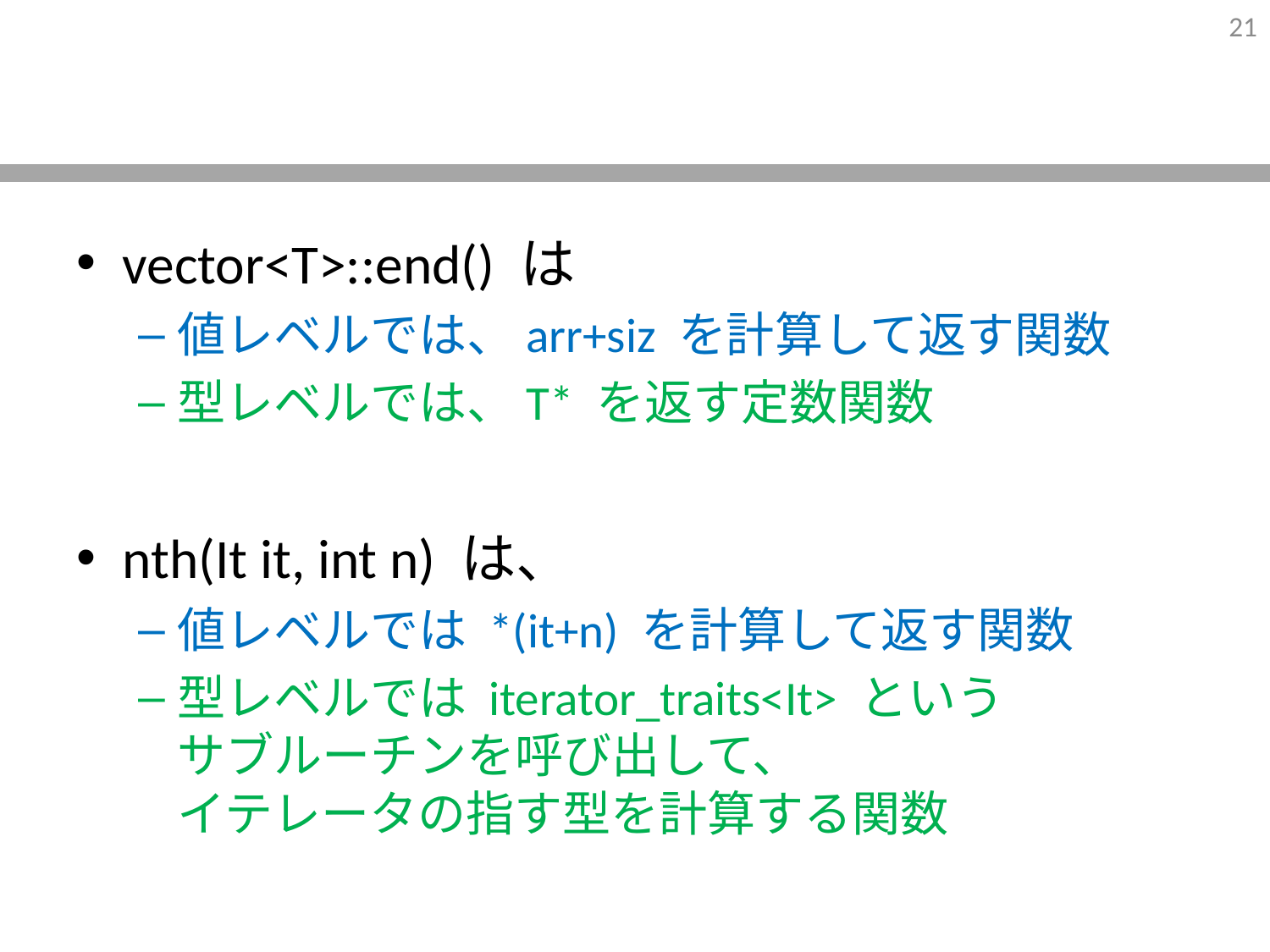

#
vector<T>::end() は
値レベルでは、arr+siz を計算して返す関数
型レベルでは、T* を返す定数関数

nth(It it, int n) は、
値レベルでは *(it+n) を計算して返す関数
型レベルでは iterator_traits<It> という
サブルーチンを呼び出して、
イテレータの指す型を計算する関数